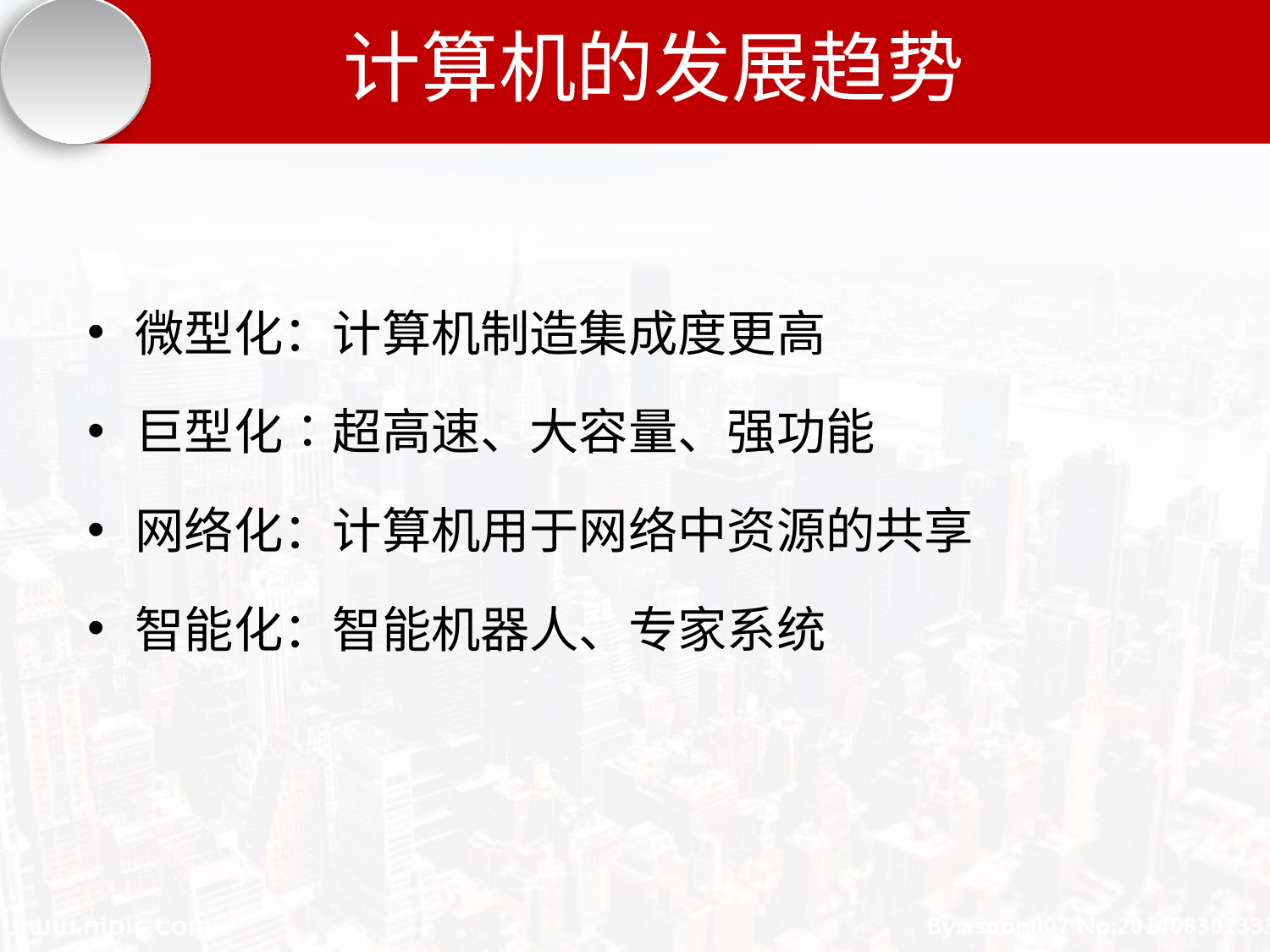

# 计算机的发展趋势
微型化：计算机制造集成度更高
巨型化∶超高速、大容量、强功能
网络化：计算机用于网络中资源的共享
智能化：智能机器人、专家系统
13